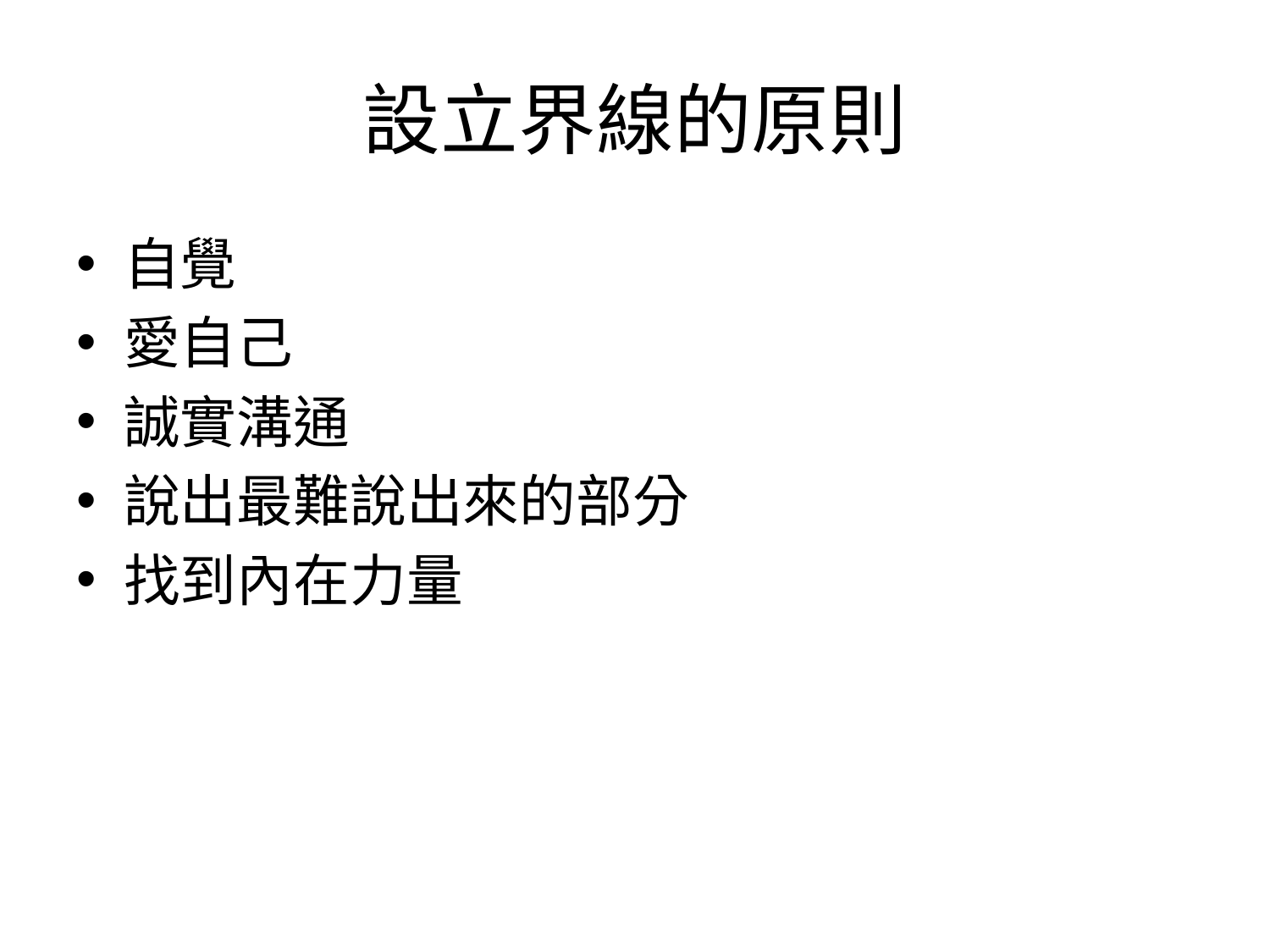

# 設立界線的原則
自覺
愛自己
誠實溝通
說出最難說出來的部分
找到內在力量